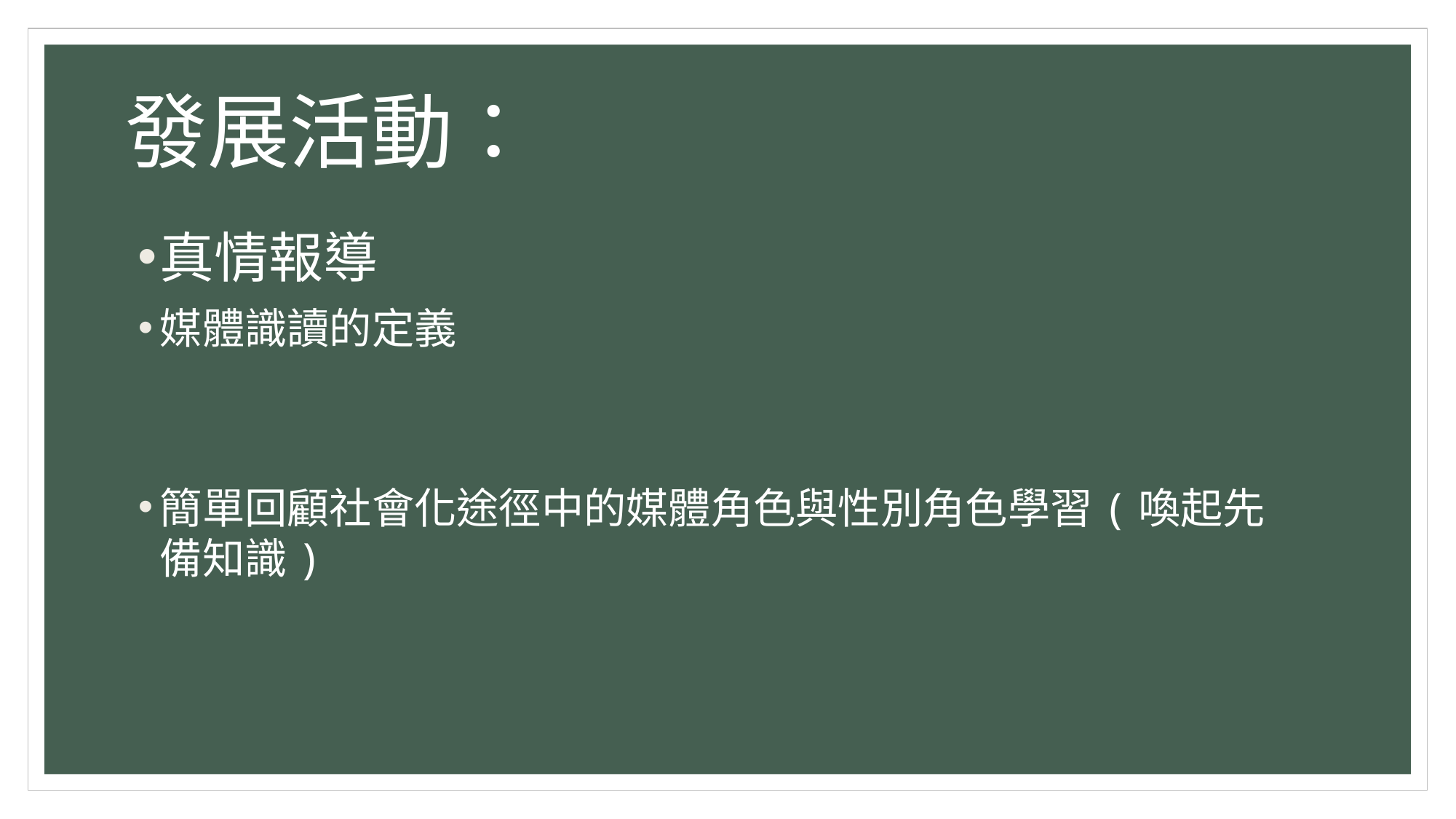

# 發展活動：
真情報導
媒體識讀的定義

簡單回顧社會化途徑中的媒體角色與性別角色學習(喚起先備知識)